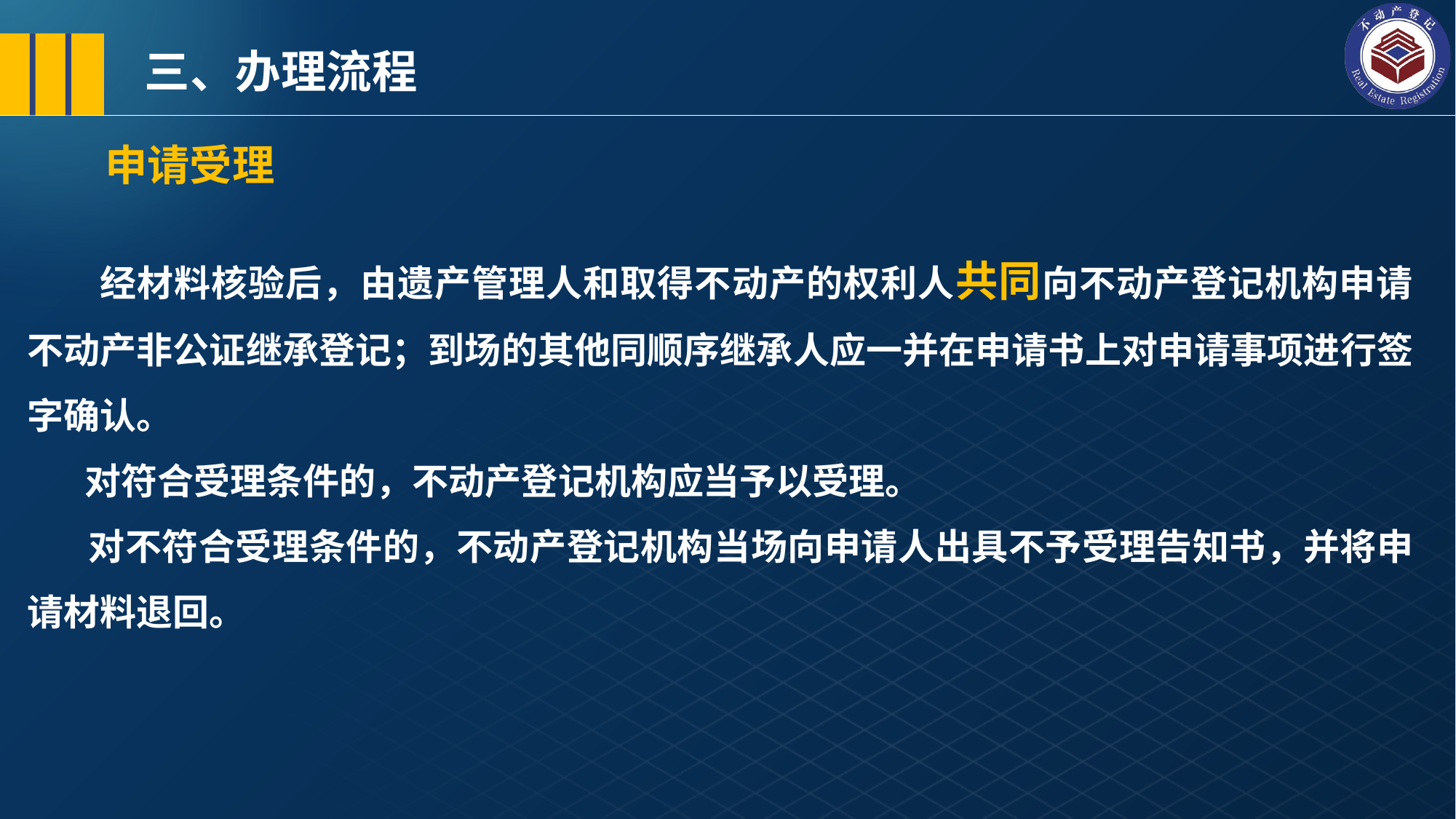

三、办理流程
      申请受理
       经材料核验后，由遗产管理人和取得不动产的权利人共同向不动产登记机构申请不动产非公证继承登记；到场的其他同顺序继承人应一并在申请书上对申请事项进行签字确认。
      对符合受理条件的，不动产登记机构应当予以受理。
      对不符合受理条件的，不动产登记机构当场向申请人出具不予受理告知书，并将申请材料退回。